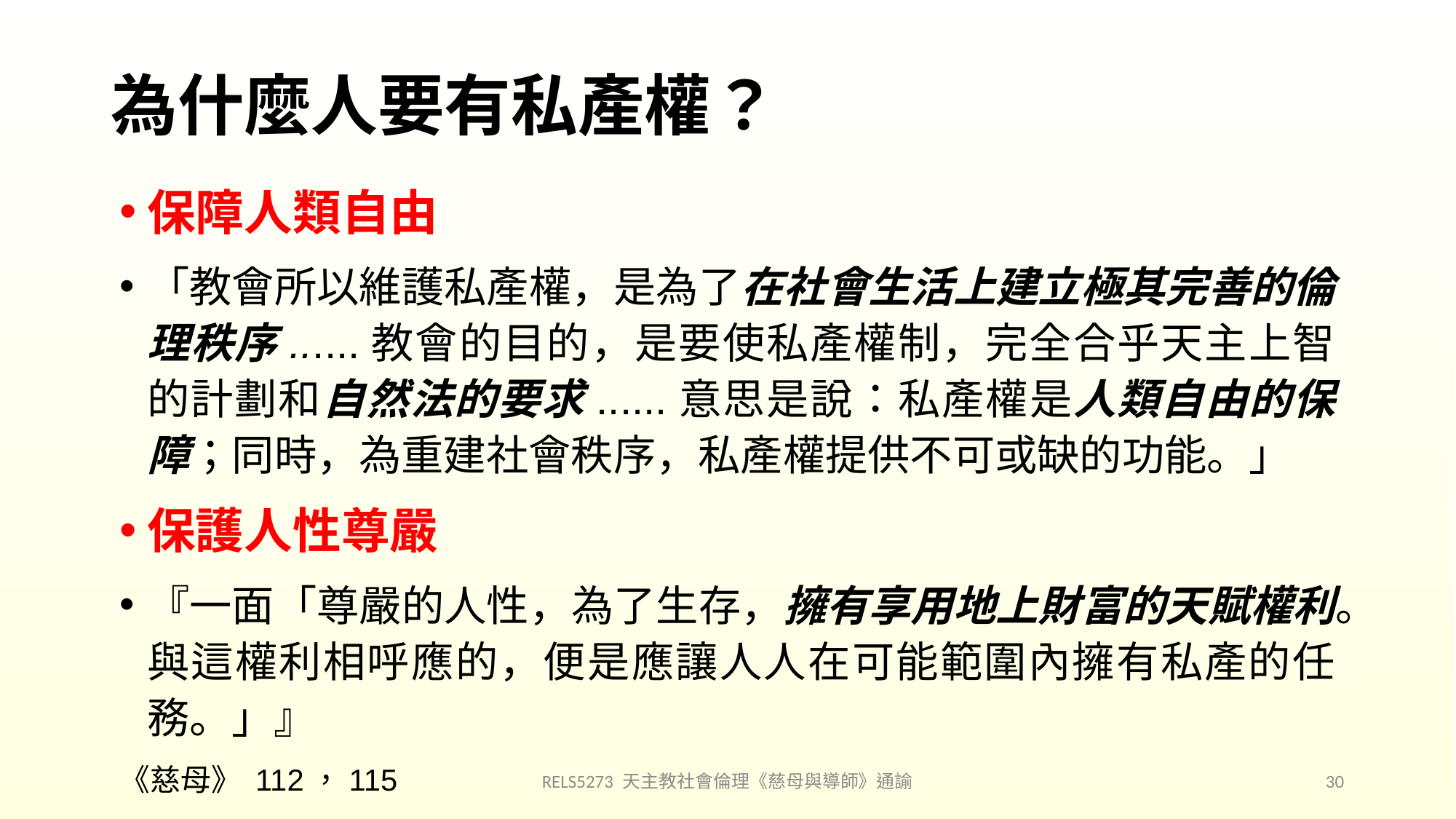

# 為什麼人要有私產權？
保障人類自由
「教會所以維護私產權，是為了在社會生活上建立極其完善的倫理秩序......教會的目的，是要使私產權制，完全合乎天主上智的計劃和自然法的要求......意思是說：私產權是人類自由的保障；同時，為重建社會秩序，私產權提供不可或缺的功能。」
保護人性尊嚴
『一面「尊嚴的人性，為了生存，擁有享用地上財富的天賦權利。與這權利相呼應的，便是應讓人人在可能範圍內擁有私產的任務。」』
《慈母》 112，115
RELS5273 天主教社會倫理《慈母與導師》通諭
30